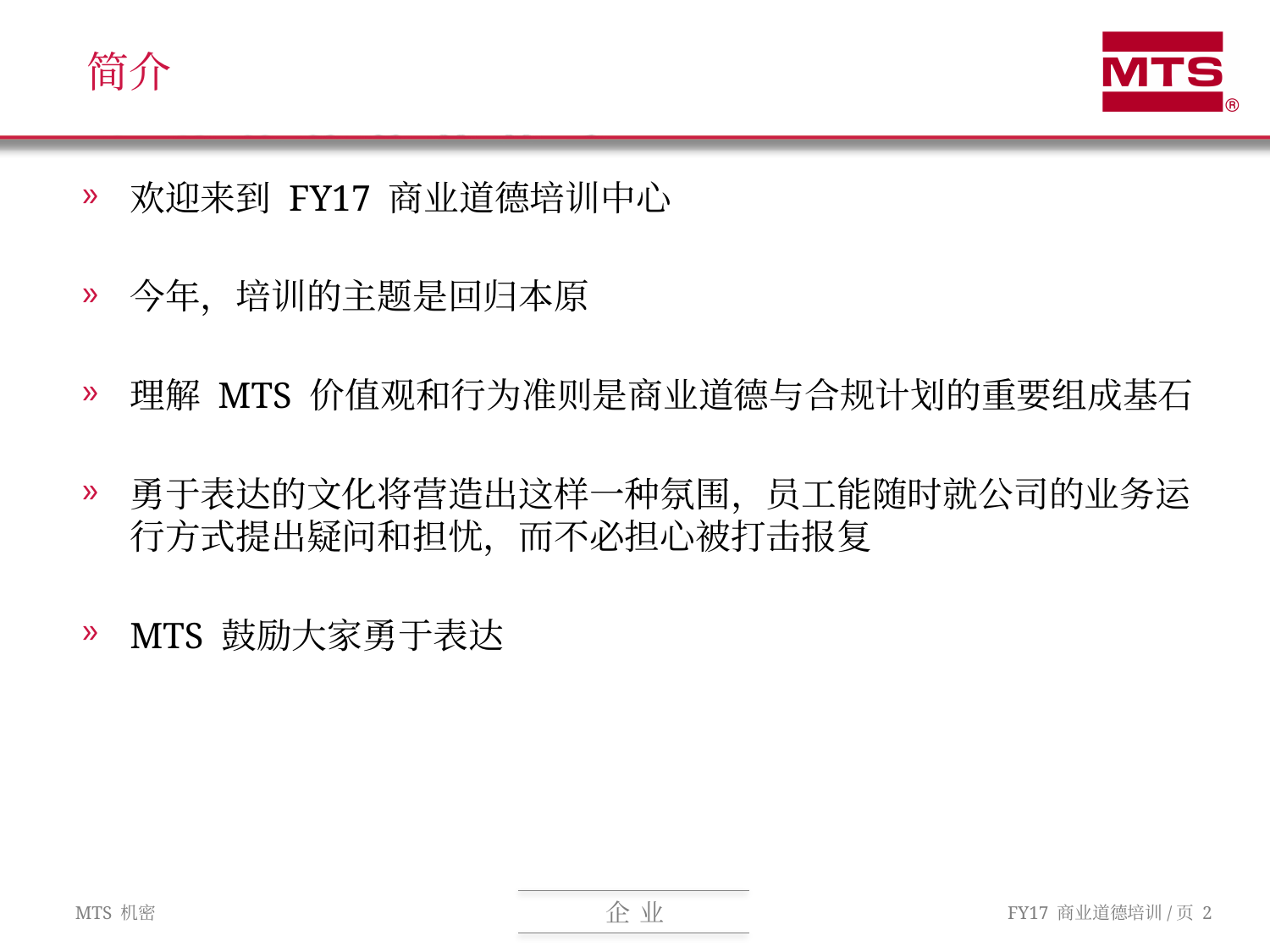

# 简介
欢迎来到 FY17 商业道德培训中心

今年，培训的主题是回归本原

理解 MTS 价值观和行为准则是商业道德与合规计划的重要组成基石

勇于表达的文化将营造出这样一种氛围，员工能随时就公司的业务运行方式提出疑问和担忧，而不必担心被打击报复

MTS 鼓励大家勇于表达